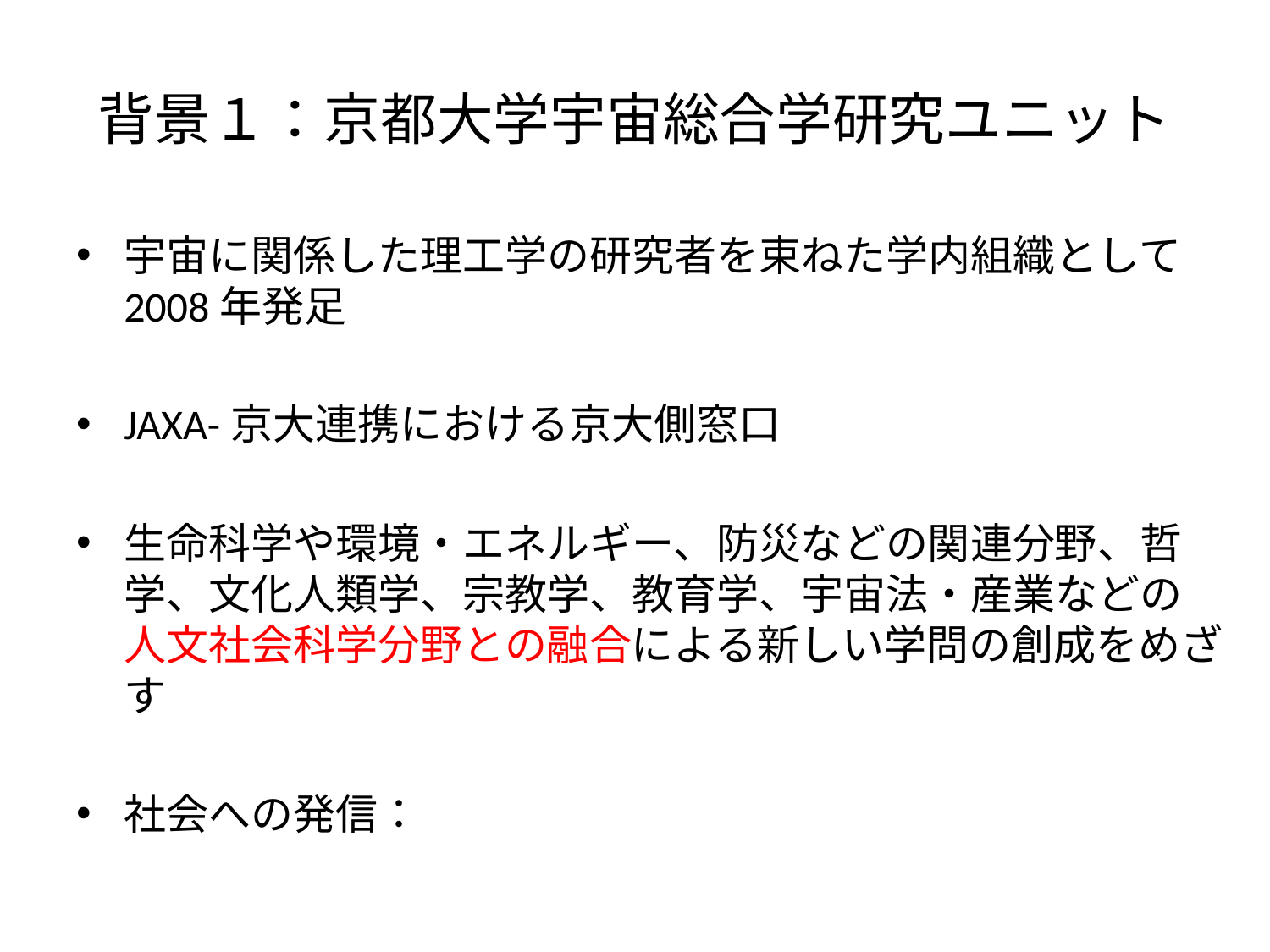

# 背景１：京都大学宇宙総合学研究ユニット
宇宙に関係した理工学の研究者を束ねた学内組織として2008年発足

JAXA-京大連携における京大側窓口

生命科学や環境・エネルギー、防災などの関連分野、哲学、文化人類学、宗教学、教育学、宇宙法・産業などの人文社会科学分野との融合による新しい学問の創成をめざす

社会への発信：